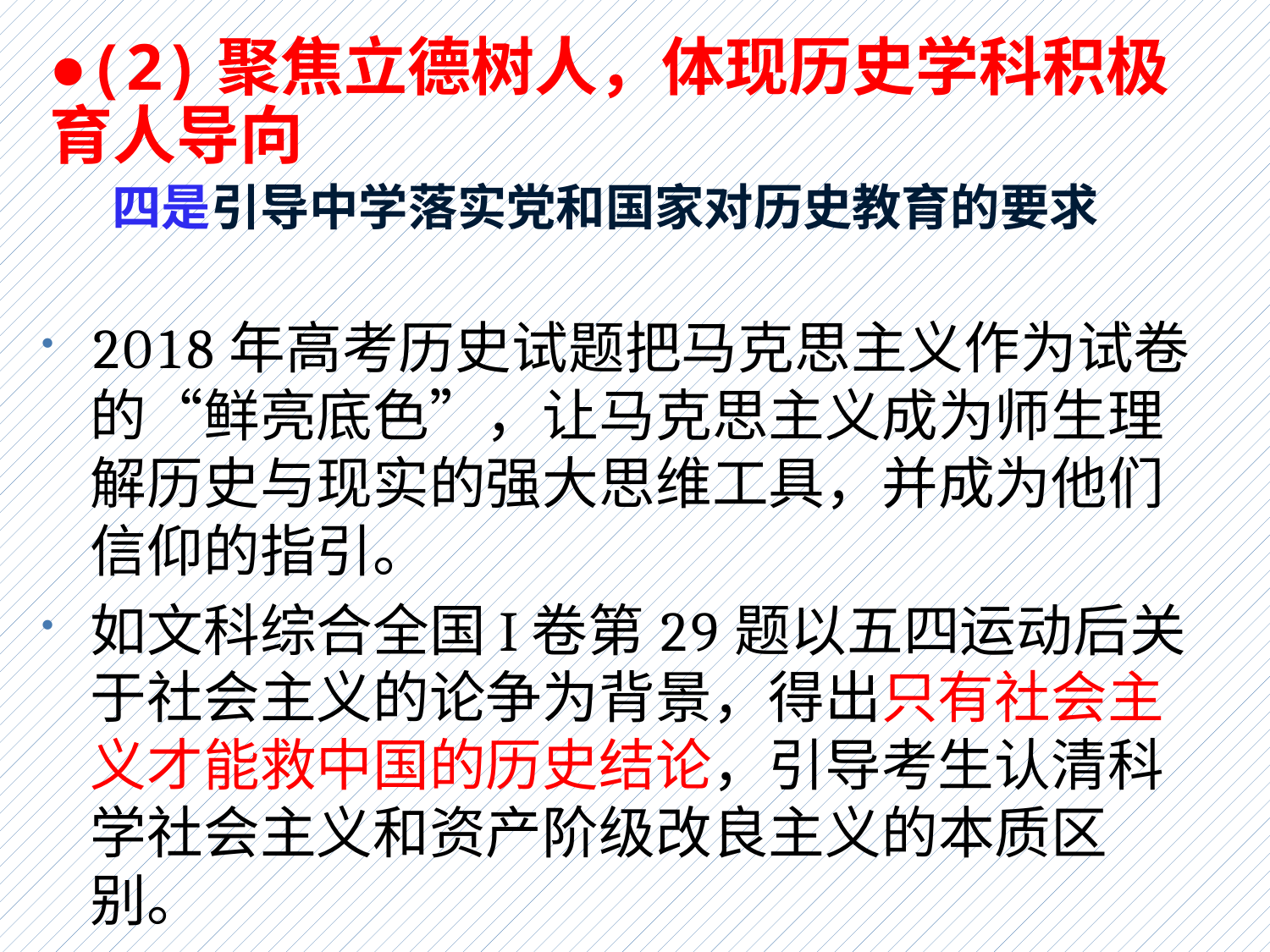

●(2)聚焦立德树人，体现历史学科积极育人导向
# 四是引导中学落实党和国家对历史教育的要求
2018年高考历史试题把马克思主义作为试卷的“鲜亮底色”，让马克思主义成为师生理解历史与现实的强大思维工具，并成为他们信仰的指引。
如文科综合全国I卷第29题以五四运动后关于社会主义的论争为背景，得出只有社会主义才能救中国的历史结论，引导考生认清科学社会主义和资产阶级改良主义的本质区别。